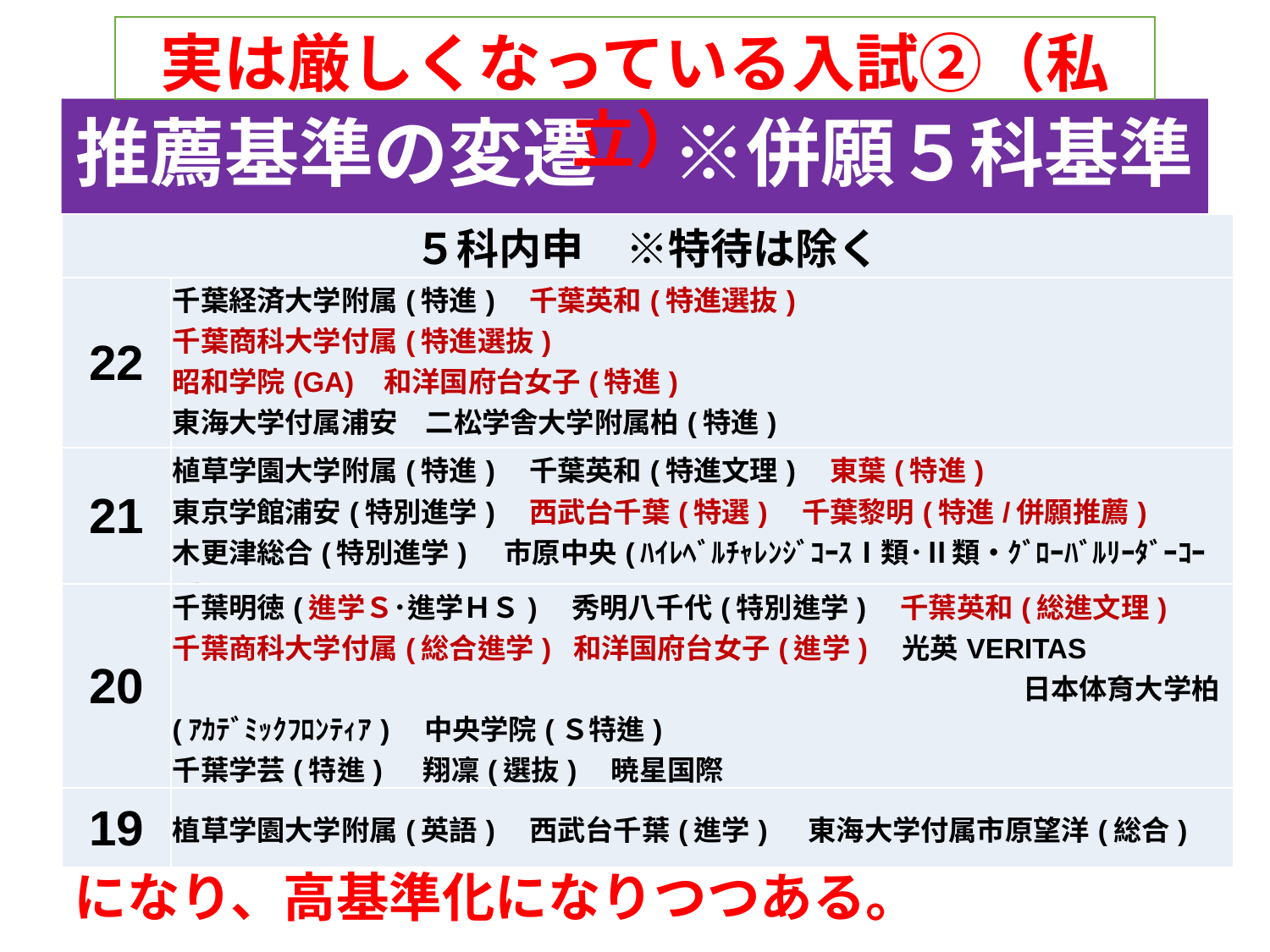

実は厳しくなっている入試②（私立）

推薦基準の変遷　※併願５科基準
| ５科内申　※特待は除く |  |
| --- | --- |
| 22 | 千葉経済大学附属(特進)　千葉英和(特進選抜)　 千葉商科大学付属(特進選抜) 昭和学院(GA) 和洋国府台女子(特進)　 東海大学付属浦安　二松学舎大学附属柏(特進) 流通経済大学付属柏(総合進学) 志学館 |
| 21 | 植草学園大学附属(特進)　千葉英和(特進文理)　東葉(特進)　 東京学館浦安(特別進学)　西武台千葉(特選)　千葉黎明(特進/併願推薦)　 木更津総合(特別進学) 市原中央(ﾊｲﾚﾍﾞﾙﾁｬﾚﾝｼﾞｺｰｽⅠ類･Ⅱ類・ｸﾞﾛｰﾊﾞﾙﾘｰﾀﾞｰｺｰｽ) |
| 20 | 千葉明徳(進学Ｓ･進学ＨＳ)　秀明八千代(特別進学)　千葉英和(総進文理) 千葉商科大学付属(総合進学) 和洋国府台女子(進学)　光英VERITAS　　　　　　　　　　　　　　　　　　　　　　　　　　　　　　　　　　 日本体育大学柏(ｱｶﾃﾞﾐｯｸﾌﾛﾝﾃｨｱ)　中央学院(Ｓ特進)　 千葉学芸(特進)　 翔凜(選抜)　暁星国際 |
| 19 | 植草学園大学附属(英語)　西武台千葉(進学)　 東海大学付属市原望洋(総合) |
特に都市部の私立高校はオール４が一つの基準になり、高基準化になりつつある。